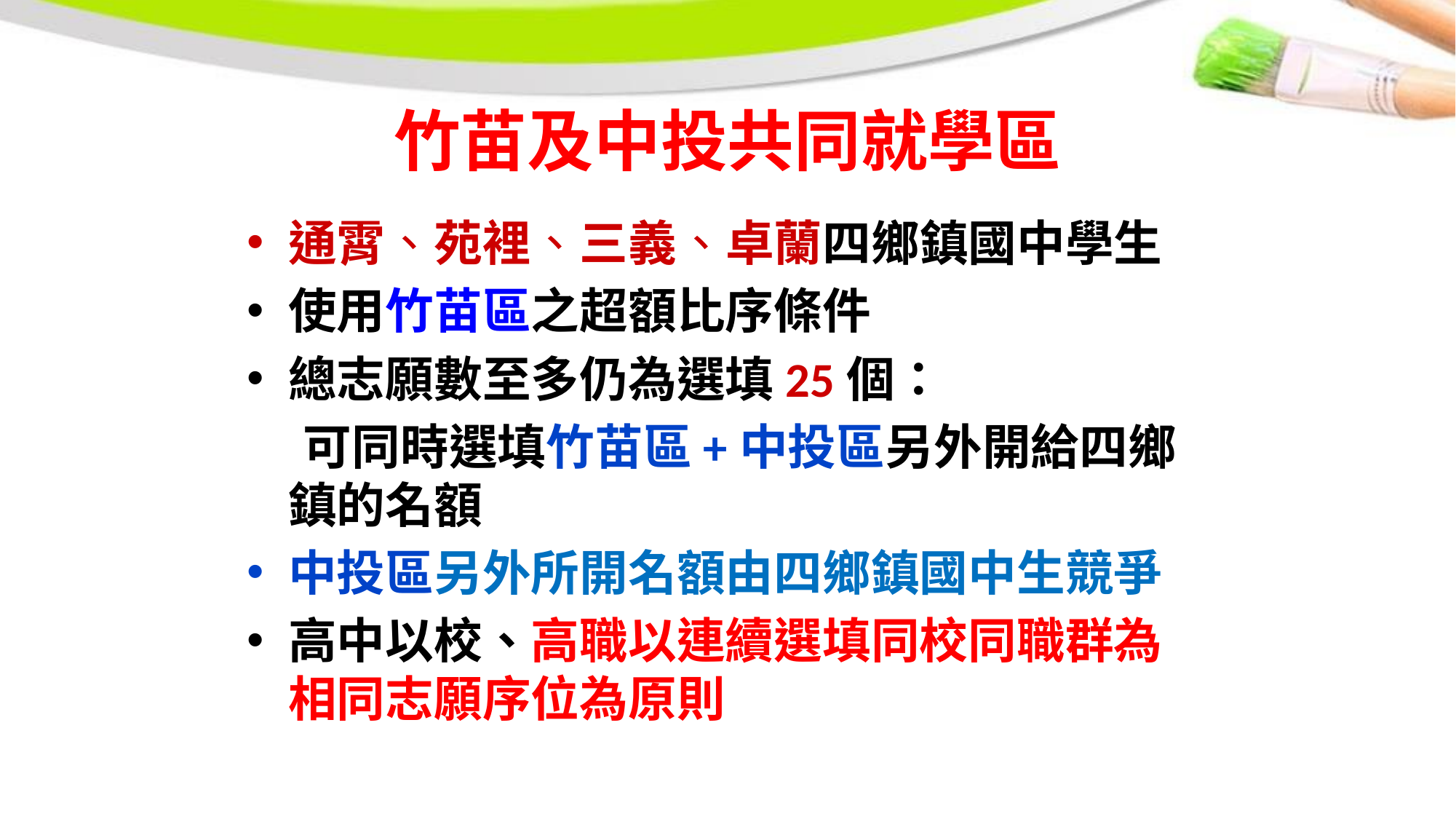

# 竹苗及中投共同就學區
通霄、苑裡、三義、卓蘭四鄉鎮國中學生
使用竹苗區之超額比序條件
總志願數至多仍為選填25個：
    可同時選填竹苗區+中投區另外開給四鄉鎮的名額
中投區另外所開名額由四鄉鎮國中生競爭
高中以校、高職以連續選填同校同職群為相同志願序位為原則